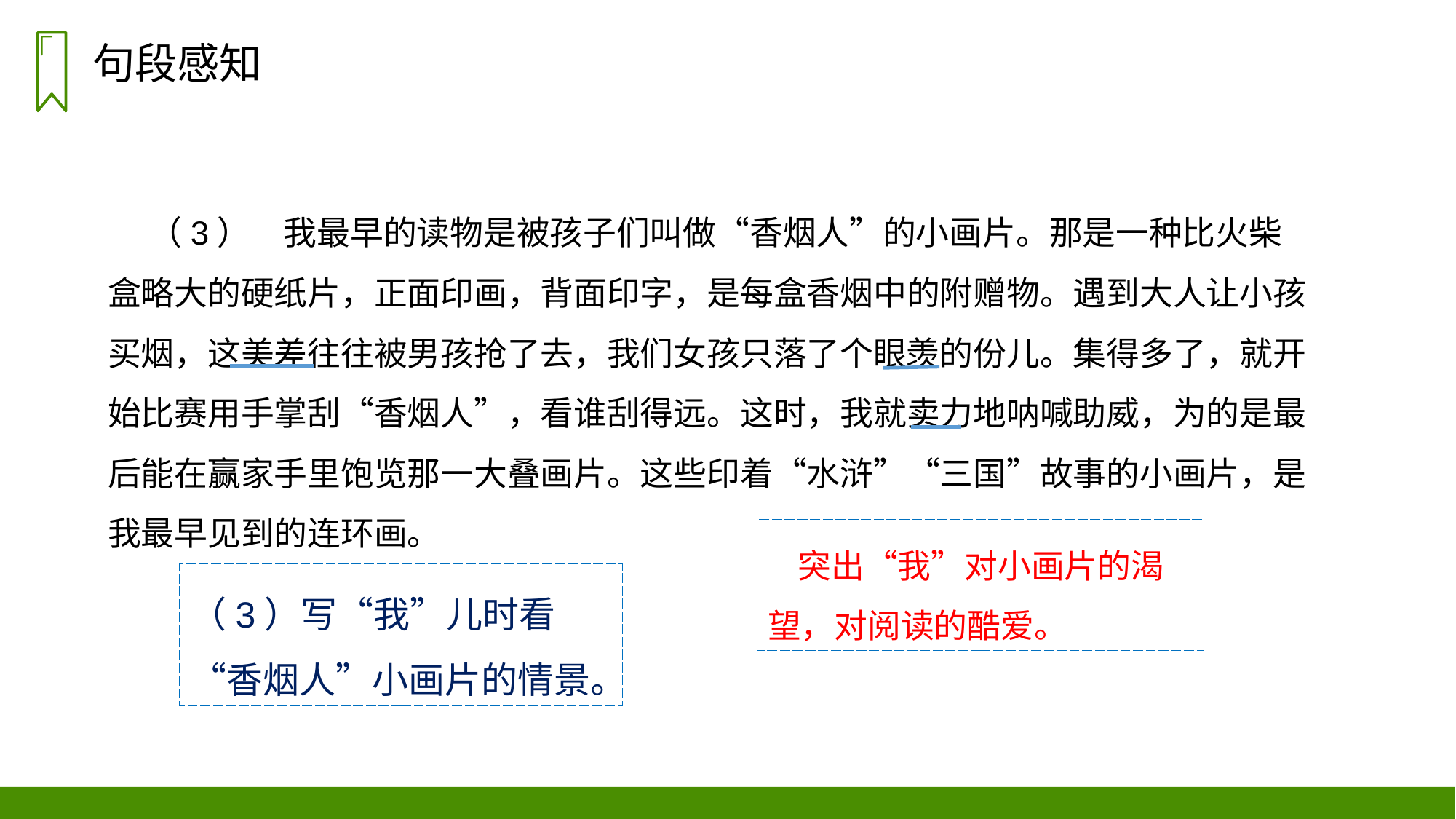

句段感知
    （3）　我最早的读物是被孩子们叫做“香烟人”的小画片。那是一种比火柴盒略大的硬纸片，正面印画，背面印字，是每盒香烟中的附赠物。遇到大人让小孩买烟，这美差往往被男孩抢了去，我们女孩只落了个眼羡的份儿。集得多了，就开始比赛用手掌刮“香烟人”，看谁刮得远。这时，我就卖力地呐喊助威，为的是最后能在赢家手里饱览那一大叠画片。这些印着“水浒”“三国”故事的小画片，是我最早见到的连环画。
   突出“我”对小画片的渴望，对阅读的酷爱。
（3）写“我”儿时看“香烟人”小画片的情景。